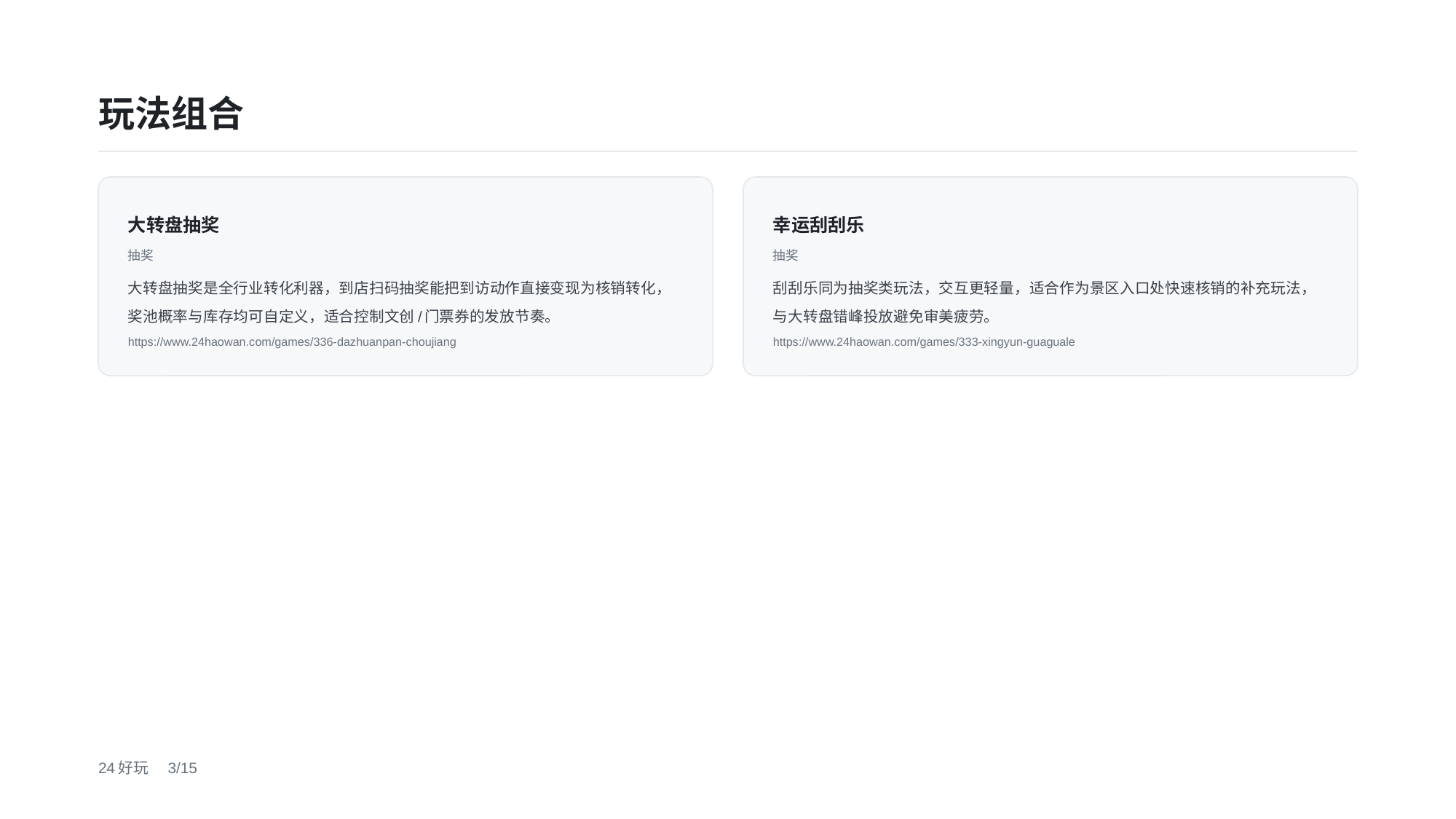

玩法组合

大转盘抽奖
抽奖
大转盘抽奖是全行业转化利器，到店扫码抽奖能把到访动作直接变现为核销转化，奖池概率与库存均可自定义，适合控制文创/门票券的发放节奏。
https://www.24haowan.com/games/336-dazhuanpan-choujiang
幸运刮刮乐
抽奖
刮刮乐同为抽奖类玩法，交互更轻量，适合作为景区入口处快速核销的补充玩法，与大转盘错峰投放避免审美疲劳。
https://www.24haowan.com/games/333-xingyun-guaguale
24好玩　3/15